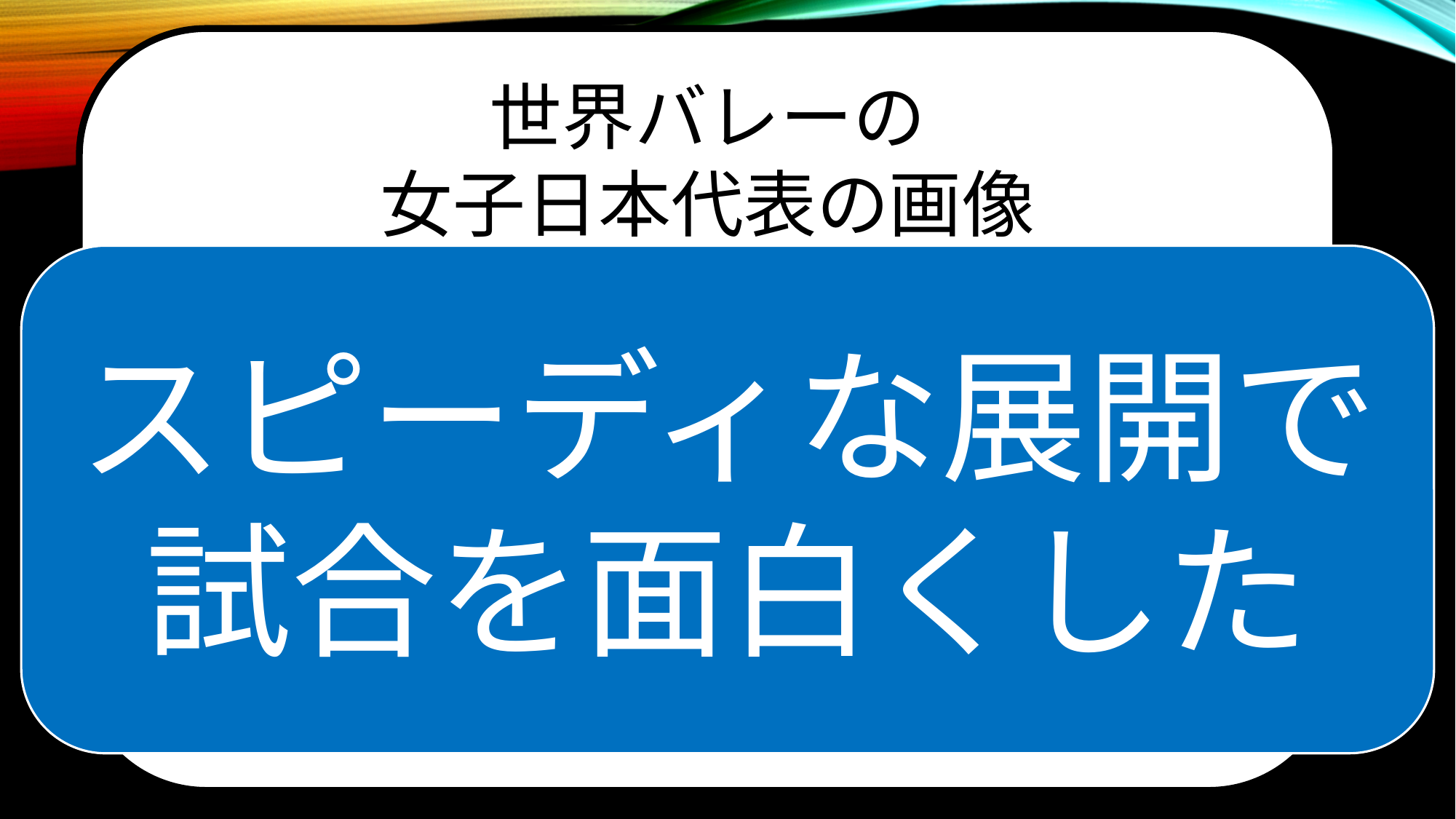

世界バレーの
女子日本代表の画像
#
スピーディな展開で試合を面白くした